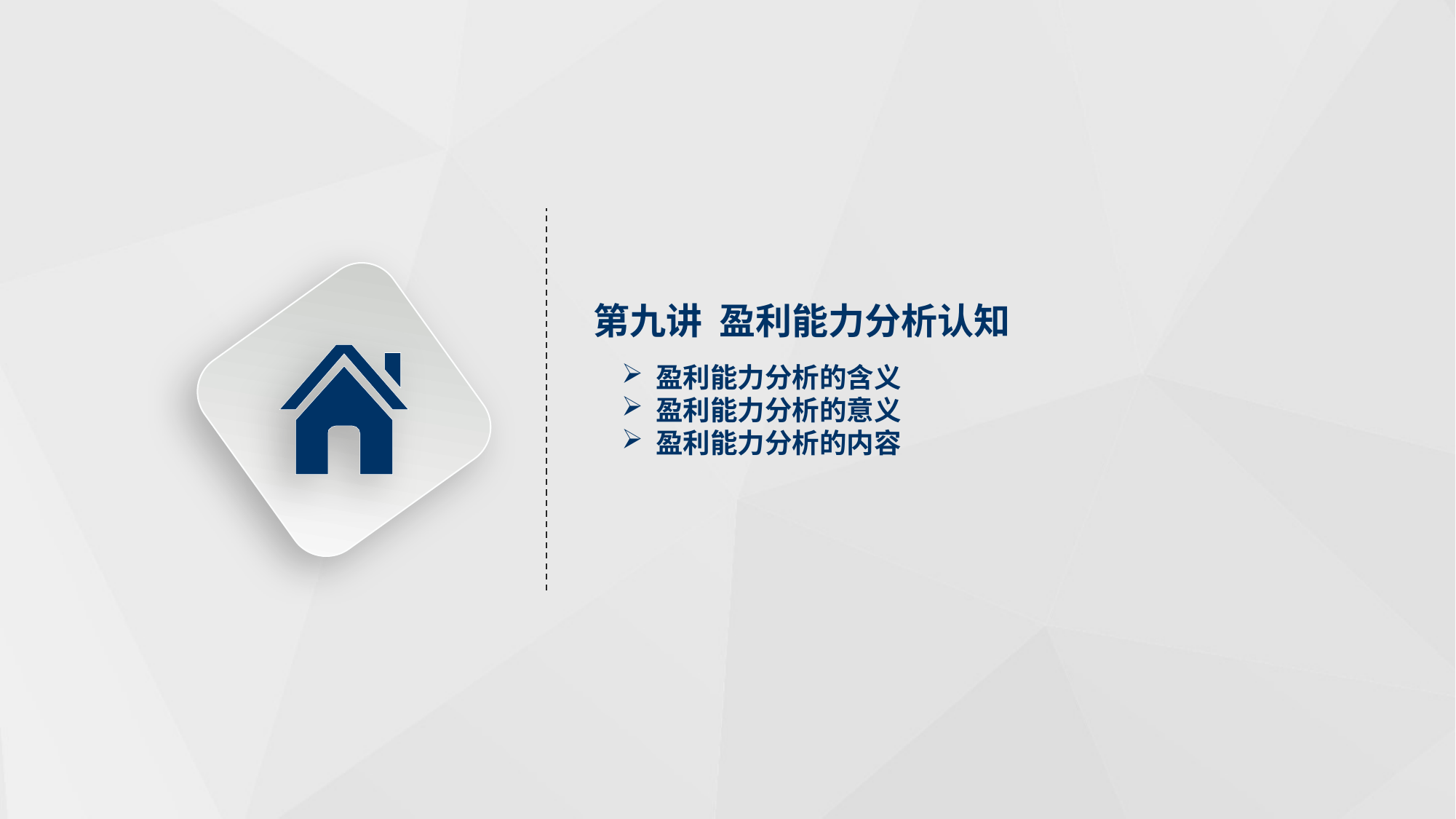

第九讲  盈利能力分析认知

盈利能力分析的含义
盈利能力分析的意义
盈利能力分析的内容